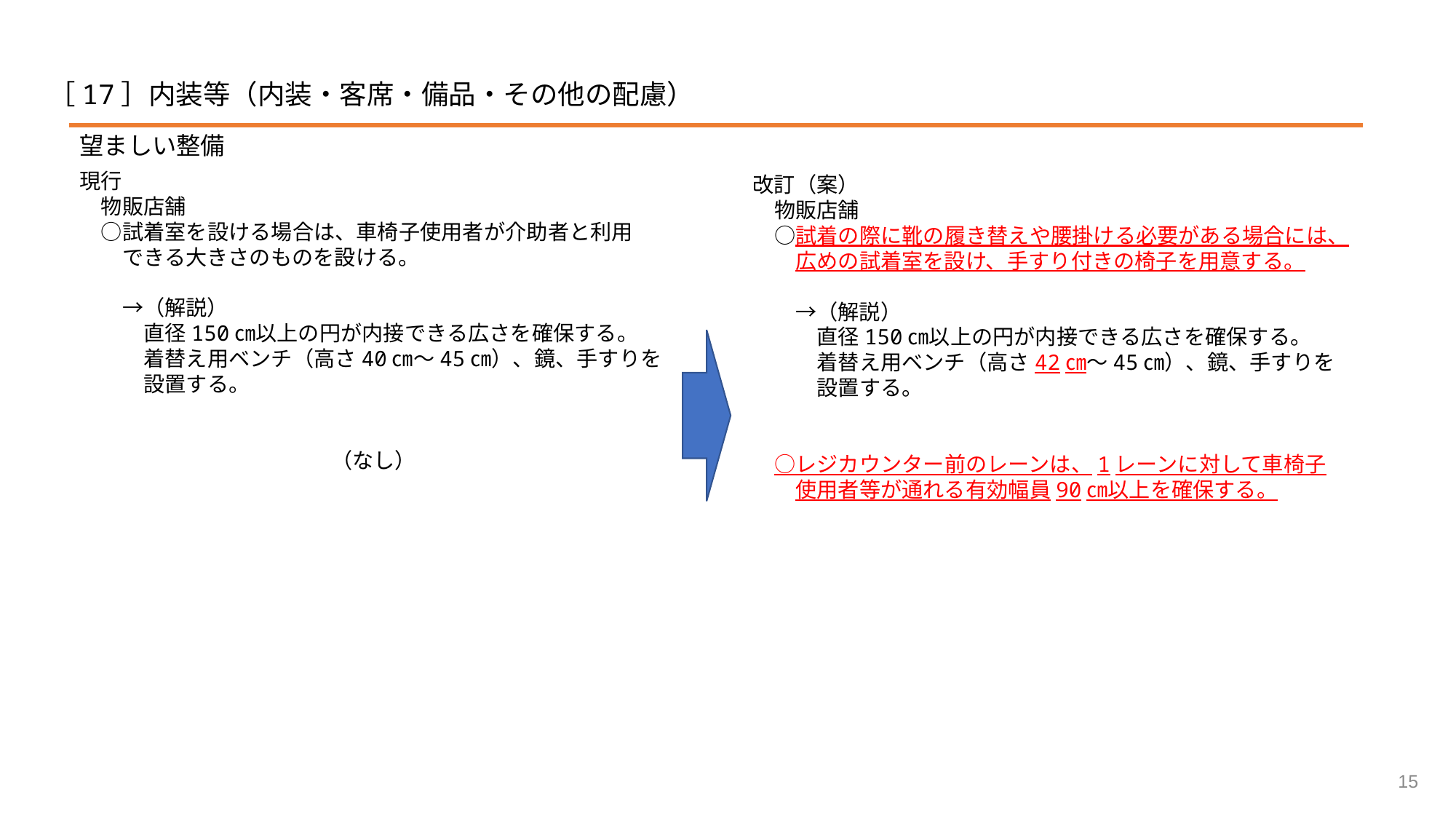

# ［17］内装等（内装・客席・備品・その他の配慮）
望ましい整備
現行
　物販店舗
　○試着室を設ける場合は、車椅子使用者が介助者と利用
　　できる大きさのものを設ける。

　　→（解説）
　　　直径150㎝以上の円が内接できる広さを確保する。
　　　着替え用ベンチ（高さ40㎝～45㎝）、鏡、手すりを
　　　設置する。

（なし）

改訂（案）
　物販店舗
　○試着の際に靴の履き替えや腰掛ける必要がある場合には、
　　広めの試着室を設け、手すり付きの椅子を用意する。

　　→（解説）
　　　直径150㎝以上の円が内接できる広さを確保する。
　　　着替え用ベンチ（高さ42㎝～45㎝）、鏡、手すりを
　　　設置する。

　○レジカウンター前のレーンは、1レーンに対して車椅子
　　使用者等が通れる有効幅員90㎝以上を確保する。

15